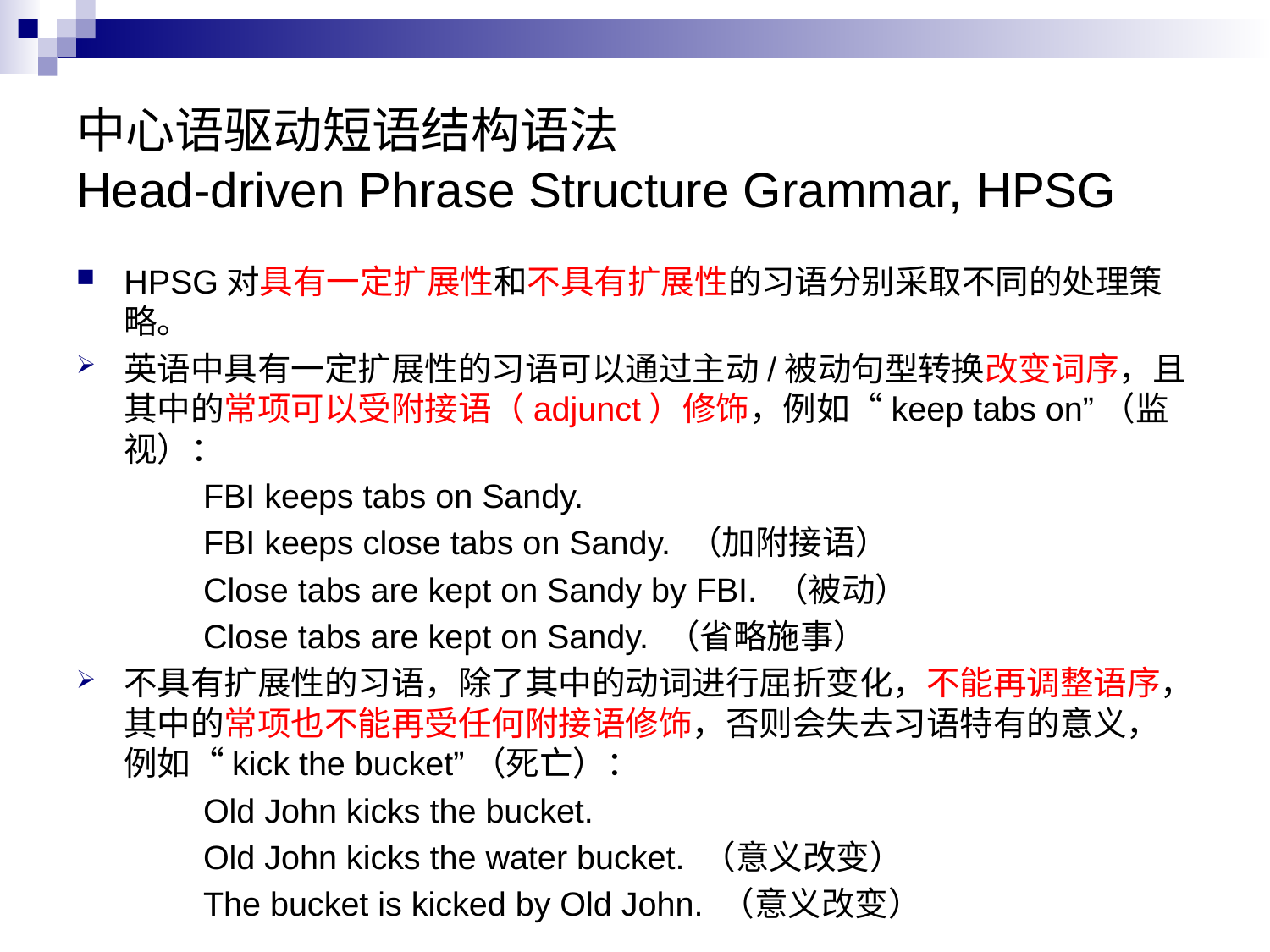

# 中心语驱动短语结构语法 Head-driven Phrase Structure Grammar, HPSG
HPSG对具有一定扩展性和不具有扩展性的习语分别采取不同的处理策略。
英语中具有一定扩展性的习语可以通过主动/被动句型转换改变词序，且其中的常项可以受附接语（adjunct）修饰，例如“keep tabs on”（监视）：
	FBI keeps tabs on Sandy.
	FBI keeps close tabs on Sandy. （加附接语）
	Close tabs are kept on Sandy by FBI. （被动）
	Close tabs are kept on Sandy. （省略施事）
不具有扩展性的习语，除了其中的动词进行屈折变化，不能再调整语序，其中的常项也不能再受任何附接语修饰，否则会失去习语特有的意义，例如“kick the bucket”（死亡）：
	Old John kicks the bucket.
	Old John kicks the water bucket. （意义改变）
	The bucket is kicked by Old John. （意义改变）